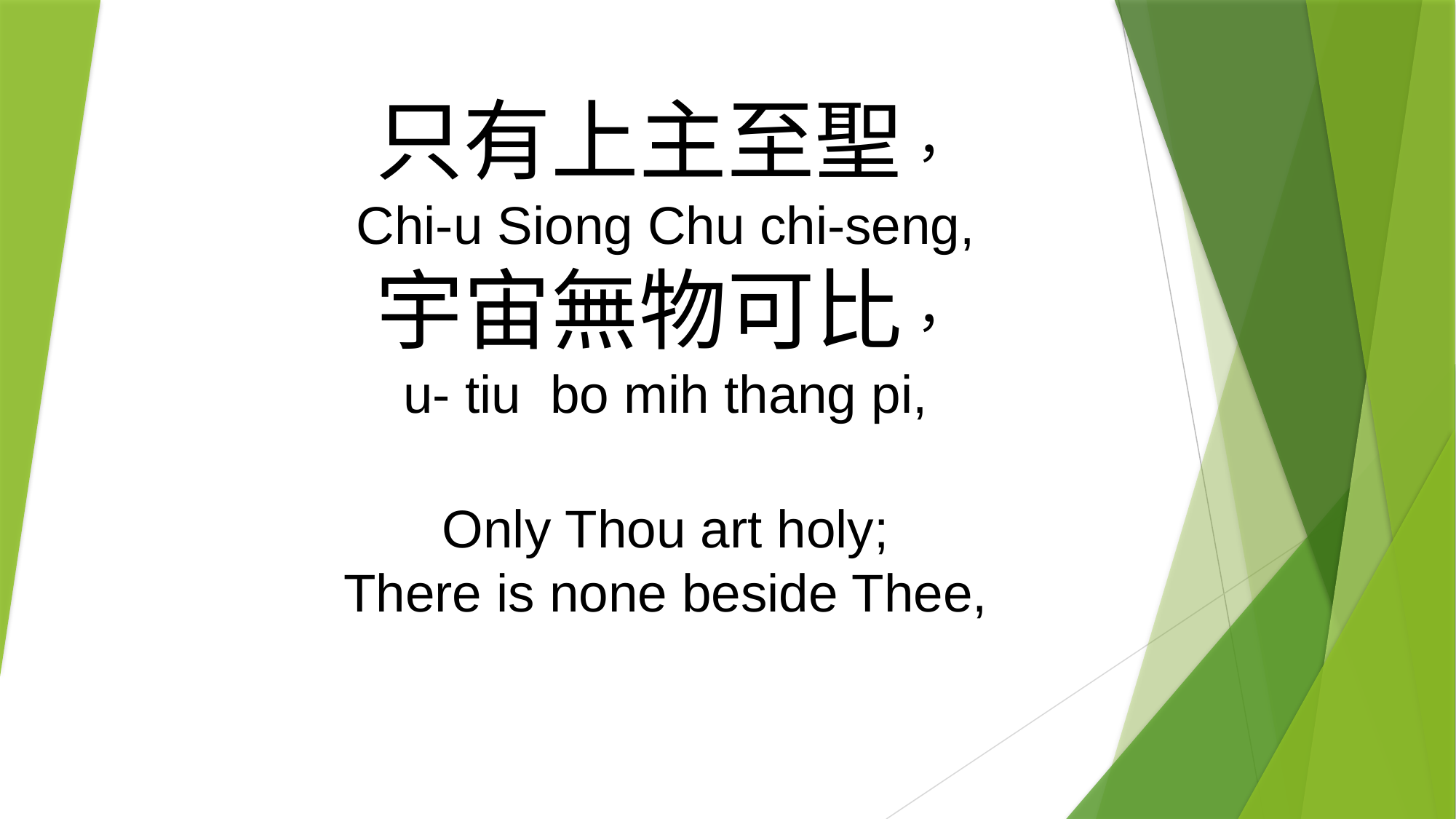

# 只有上主至聖， Chi-u Siong Chu chi-seng, 宇宙無物可比， u- tiu  bo mih thang pi, Only Thou art holy; There is none beside Thee,